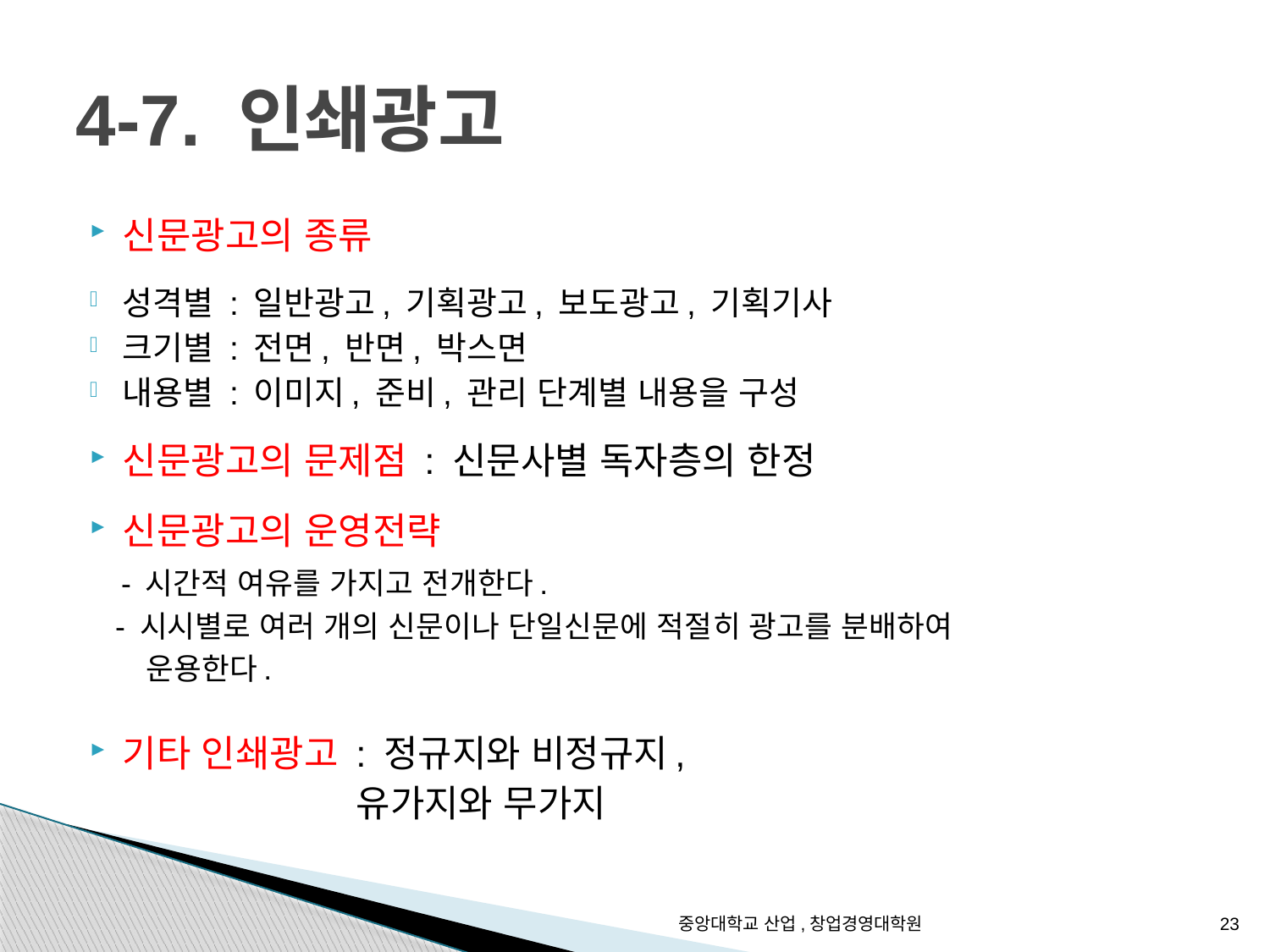

# 4-7. 인쇄광고
신문광고의 종류

성격별 : 일반광고, 기획광고, 보도광고, 기획기사
크기별 : 전면, 반면, 박스면
내용별 : 이미지, 준비, 관리 단계별 내용을 구성

신문광고의 문제점 : 신문사별 독자층의 한정

신문광고의 운영전략
   - 시간적 여유를 가지고 전개한다.
   - 시시별로 여러 개의 신문이나 단일신문에 적절히 광고를 분배하여
      운용한다.

기타 인쇄광고 : 정규지와 비정규지,
                         유가지와 무가지
중앙대학교 산업,창업경영대학원
23